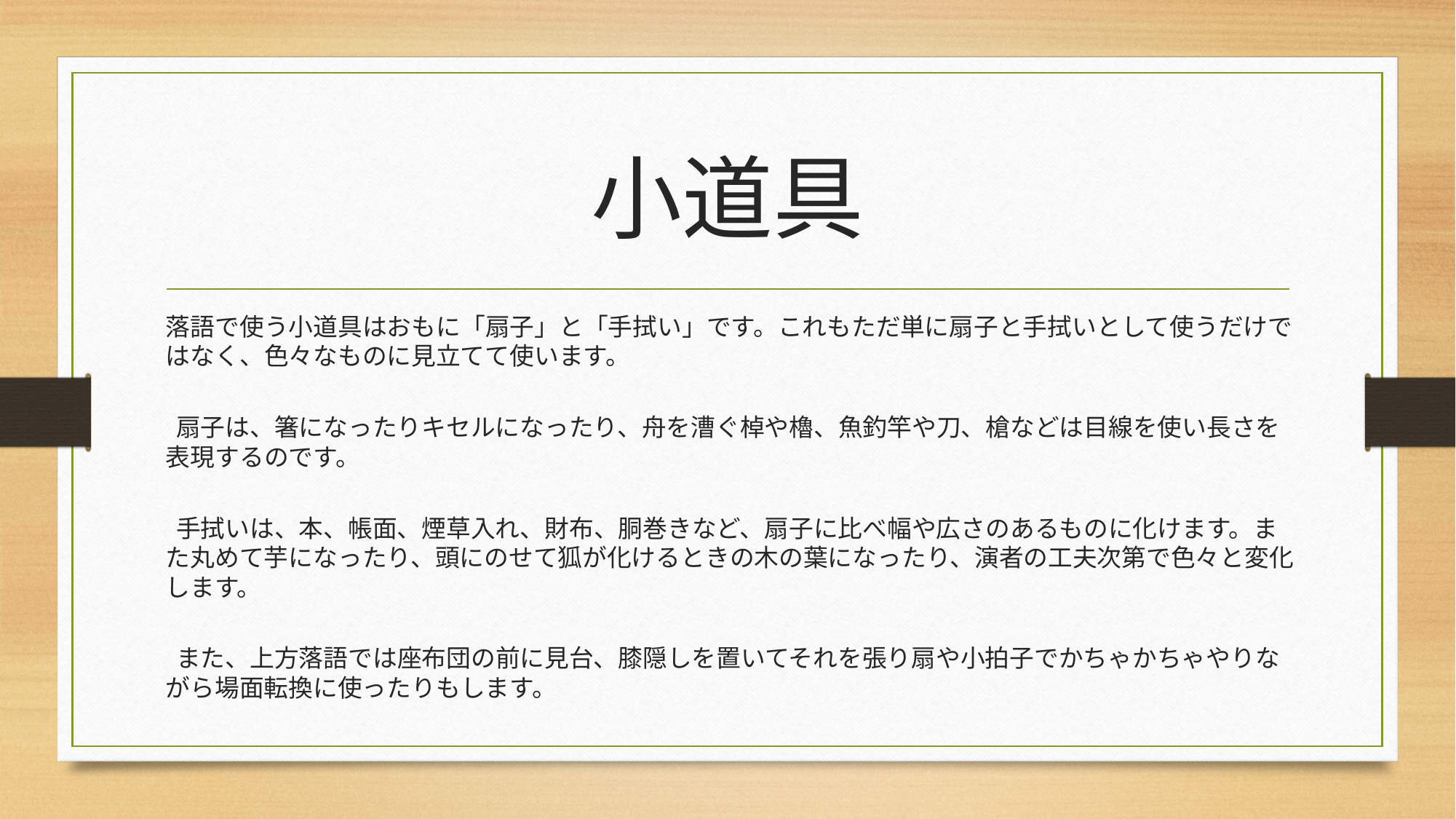

# 小道具
落語で使う小道具はおもに「扇子」と「手拭い」です。これもただ単に扇子と手拭いとして使うだけではなく、色々なものに見立てて使います。
 扇子は、箸になったりキセルになったり、舟を漕ぐ棹や櫓、魚釣竿や刀、槍などは目線を使い長さを表現するのです。
 手拭いは、本、帳面、煙草入れ、財布、胴巻きなど、扇子に比べ幅や広さのあるものに化けます。また丸めて芋になったり、頭にのせて狐が化けるときの木の葉になったり、演者の工夫次第で色々と変化します。
 また、上方落語では座布団の前に見台、膝隠しを置いてそれを張り扇や小拍子でかちゃかちゃやりながら場面転換に使ったりもします。